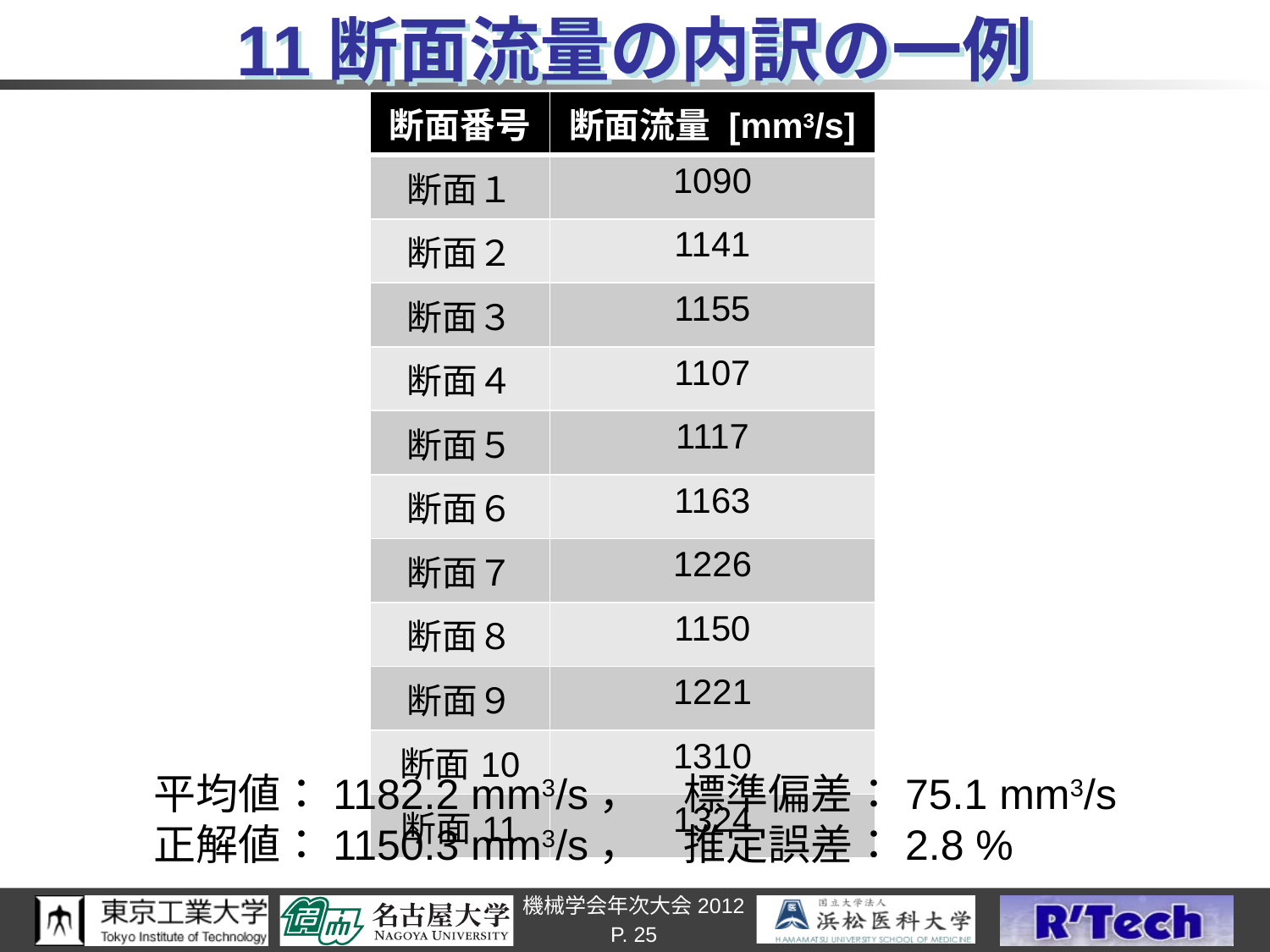

# 11断面流量の内訳の一例
| 断面番号 | 断面流量 [mm3/s] |
| --- | --- |
| 断面１ | 1090 |
| 断面２ | 1141 |
| 断面３ | 1155 |
| 断面４ | 1107 |
| 断面５ | 1117 |
| 断面６ | 1163 |
| 断面７ | 1226 |
| 断面８ | 1150 |
| 断面９ | 1221 |
| 断面10 | 1310 |
| 断面11 | 1324 |
平均値：1182.2 mm3/s，　標準偏差：75.1 mm3/s
正解値：1150.3 mm3/s，　推定誤差：2.8 %
P. 25